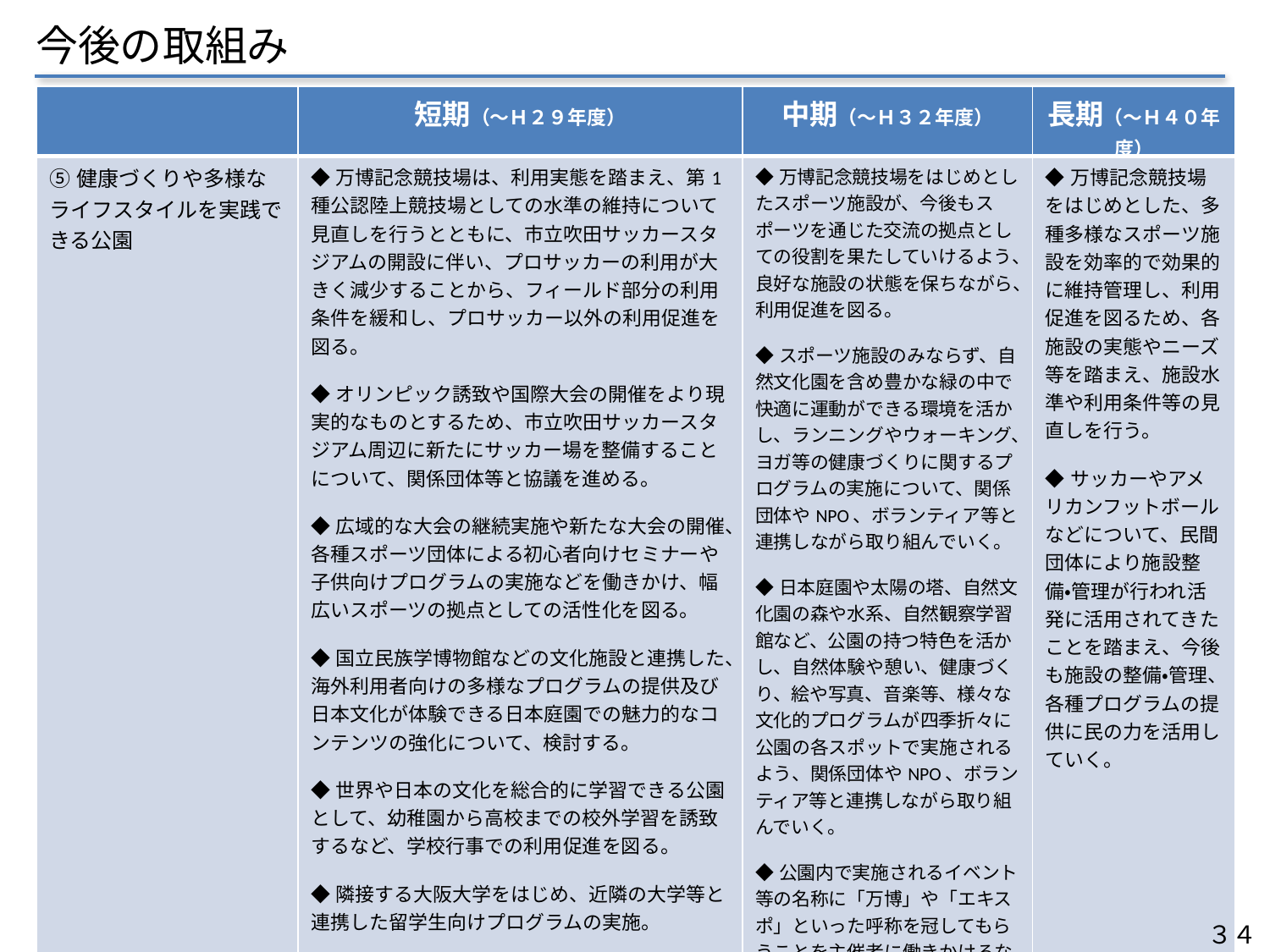

今後の取組み
|  | 短期（～Ｈ２９年度） | 中期（～Ｈ３２年度） | 長期（～Ｈ４０年度） |
| --- | --- | --- | --- |
| ⑤健康づくりや多様なライフスタイルを実践できる公園 | ◆万博記念競技場は、利用実態を踏まえ、第1種公認陸上競技場としての水準の維持について見直しを行うとともに、市立吹田サッカースタジアムの開設に伴い、プロサッカーの利用が大きく減少することから、フィールド部分の利用条件を緩和し、プロサッカー以外の利用促進を図る。 ◆オリンピック誘致や国際大会の開催をより現実的なものとするため、市立吹田サッカースタジアム周辺に新たにサッカー場を整備することについて、関係団体等と協議を進める。 ◆広域的な大会の継続実施や新たな大会の開催、各種スポーツ団体による初心者向けセミナーや子供向けプログラムの実施などを働きかけ、幅広いスポーツの拠点としての活性化を図る。 ◆国立民族学博物館などの文化施設と連携した、海外利用者向けの多様なプログラムの提供及び日本文化が体験できる日本庭園での魅力的なコンテンツの強化について、検討する。 ◆世界や日本の文化を総合的に学習できる公園として、幼稚園から高校までの校外学習を誘致するなど、学校行事での利用促進を図る。 ◆隣接する大阪大学をはじめ、近隣の大学等と連携した留学生向けプログラムの実施。 | ◆万博記念競技場をはじめとしたスポーツ施設が、今後もスポーツを通じた交流の拠点としての役割を果たしていけるよう、良好な施設の状態を保ちながら、利用促進を図る。 ◆スポーツ施設のみならず、自然文化園を含め豊かな緑の中で快適に運動ができる環境を活かし、ランニングやウォーキング、ヨガ等の健康づくりに関するプログラムの実施について、関係団体やNPO、ボランティア等と連携しながら取り組んでいく。 ◆日本庭園や太陽の塔、自然文化園の森や水系、自然観察学習館など、公園の持つ特色を活かし、自然体験や憩い、健康づくり、絵や写真、音楽等、様々な文化的プログラムが四季折々に公園の各スポットで実施されるよう、関係団体やNPO、ボランティア等と連携しながら取り組んでいく。 ◆公園内で実施されるイベント等の名称に「万博」や「エキスポ」といった呼称を冠してもらうことを主催者に働きかけるなど、万博記念公園のスポーツ拠点としてのブランド力向上に向けた取組みを行い、さらに多様なプログラムの実施につなげる好循環を生み出していく。 | ◆万博記念競技場をはじめとした、多種多様なスポーツ施設を効率的で効果的に維持管理し、利用促進を図るため、各施設の実態やニーズ等を踏まえ、施設水準や利用条件等の見直しを行う。 ◆サッカーやアメリカンフットボールなどについて、民間団体により施設整備・管理が行われ活発に活用されてきたことを踏まえ、今後も施設の整備・管理、各種プログラムの提供に民の力を活用していく。 |
３４